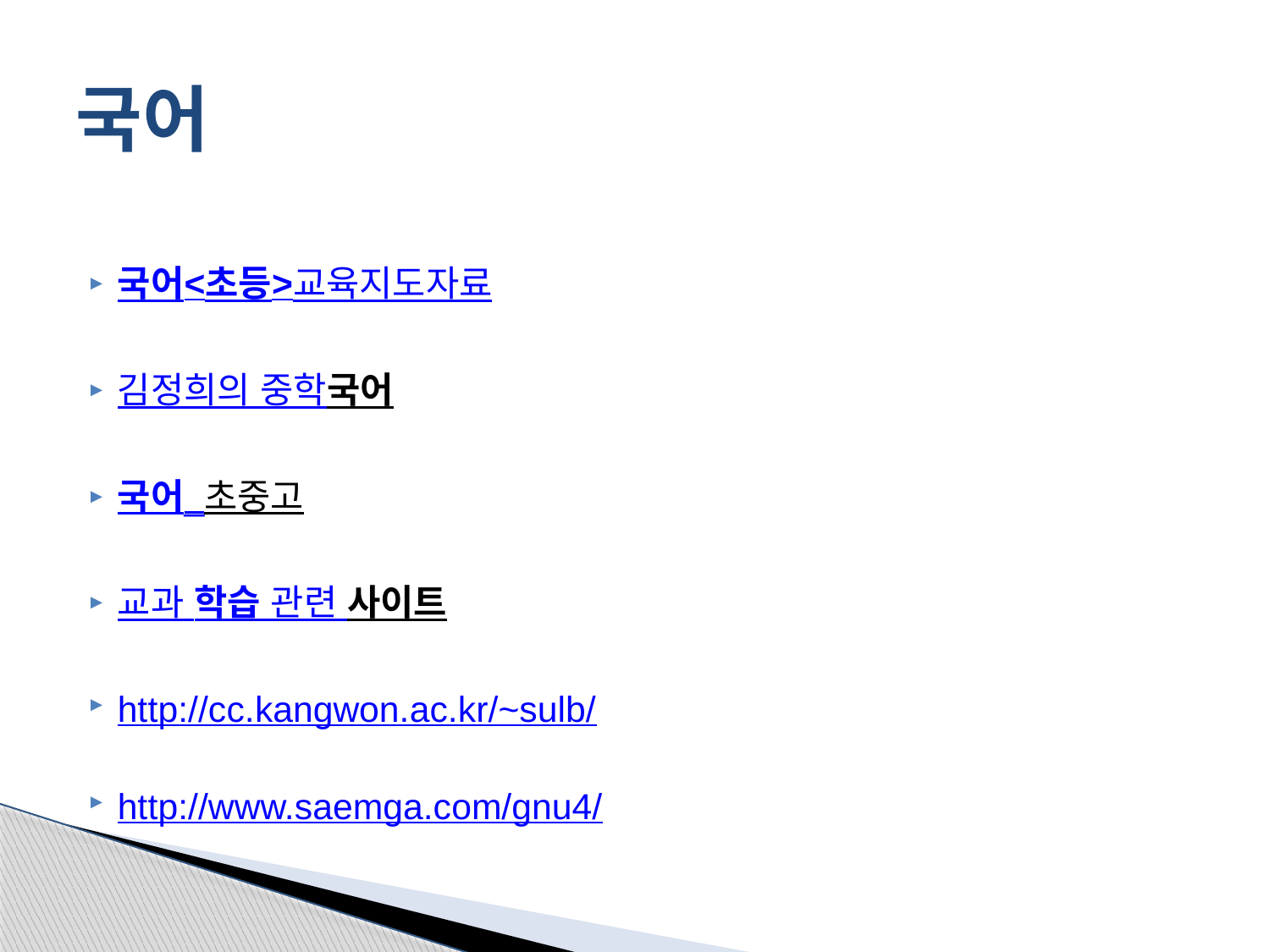

# 국어

국어<초등>교육지도자료

김정희의 중학국어

국어_초중고

교과 학습 관련 사이트

http://cc.kangwon.ac.kr/~sulb/

http://www.saemga.com/gnu4/